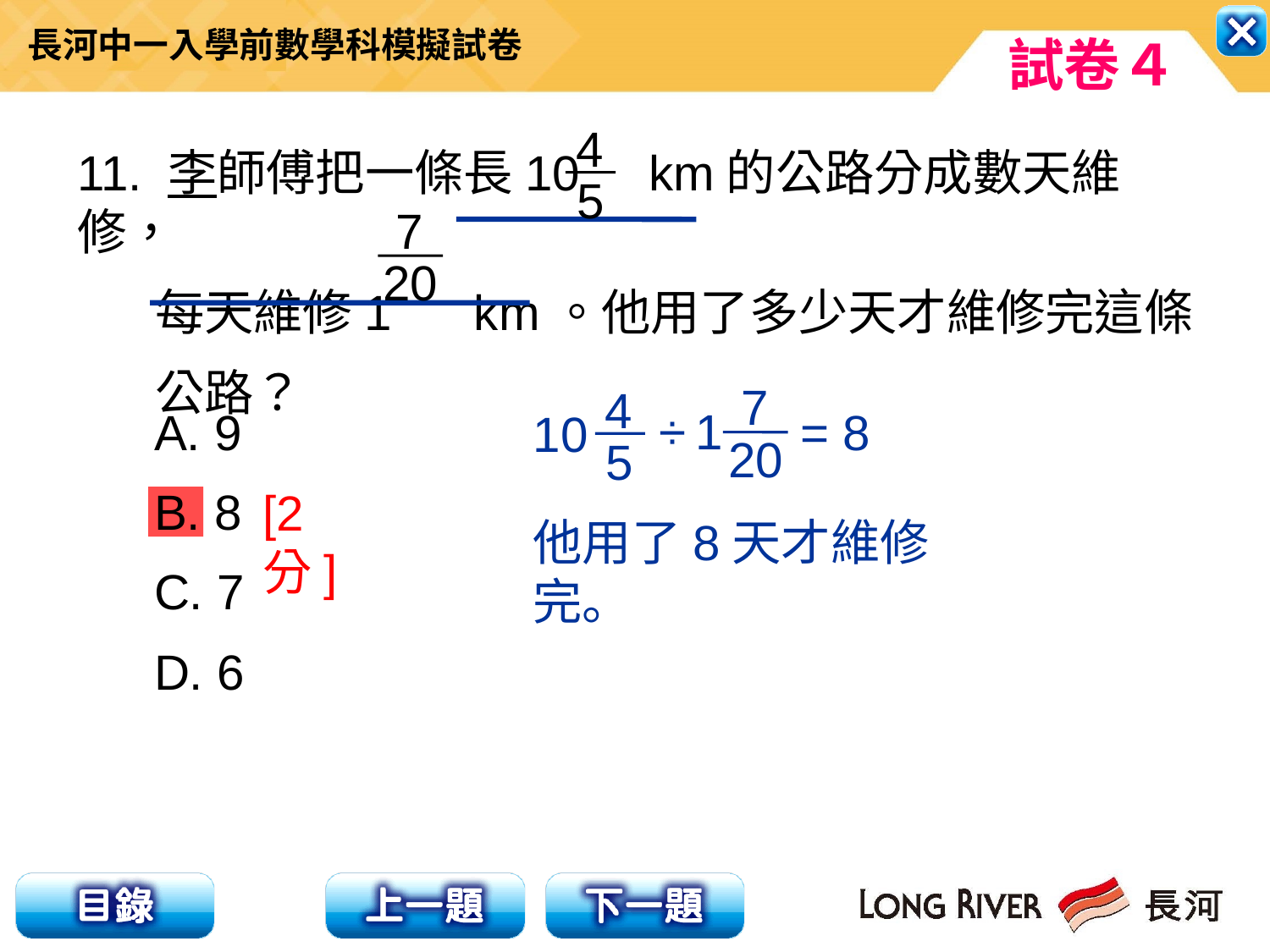

4
5

11. 李師傅把一條長10     km的公路分成數天維修，
      每天維修1      km。他用了多少天才維修完這條
      公路？
7
20

7
20

1
4
5

10
÷
A. 9
B. 8
C. 7
D. 6
= 8
[2分]

他用了8天才維修完。